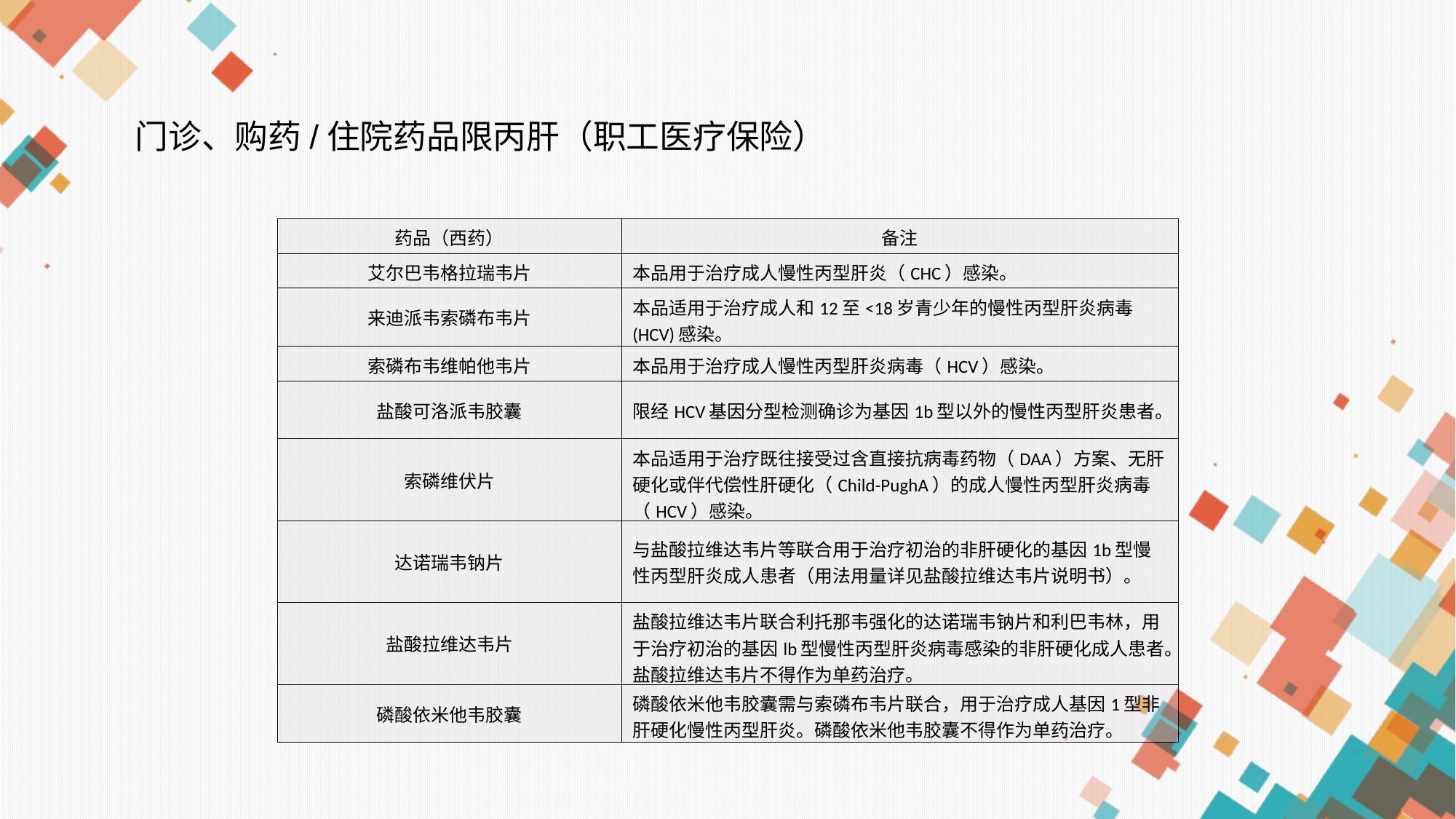

门诊、购药/住院药品限丙肝（职工医疗保险）
| 药品（西药） | 备注 |
| --- | --- |
| 艾尔巴韦格拉瑞韦片 | 本品用于治疗成人慢性丙型肝炎（CHC）感染。 |
| 来迪派韦索磷布韦片 | 本品适用于治疗成人和12至<18岁青少年的慢性丙型肝炎病毒(HCV)感染。 |
| 索磷布韦维帕他韦片 | 本品用于治疗成人慢性丙型肝炎病毒（HCV）感染。 |
| 盐酸可洛派韦胶囊 | 限经HCV基因分型检测确诊为基因1b型以外的慢性丙型肝炎患者。 |
| 索磷维伏片 | 本品适用于治疗既往接受过含直接抗病毒药物（DAA）方案、无肝硬化或伴代偿性肝硬化（Child-PughA）的成人慢性丙型肝炎病毒（HCV）感染。 |
| 达诺瑞韦钠片 | 与盐酸拉维达韦片等联合用于治疗初治的非肝硬化的基因1b型慢性丙型肝炎成人患者（用法用量详见盐酸拉维达韦片说明书）。 |
| 盐酸拉维达韦片 | 盐酸拉维达韦片联合利托那韦强化的达诺瑞韦钠片和利巴韦林，用于治疗初治的基因lb型慢性丙型肝炎病毒感染的非肝硬化成人患者。盐酸拉维达韦片不得作为单药治疗。 |
| 磷酸依米他韦胶囊 | 磷酸依米他韦胶囊需与索磷布韦片联合，用于治疗成人基因1型非肝硬化慢性丙型肝炎。磷酸依米他韦胶囊不得作为单药治疗。 |